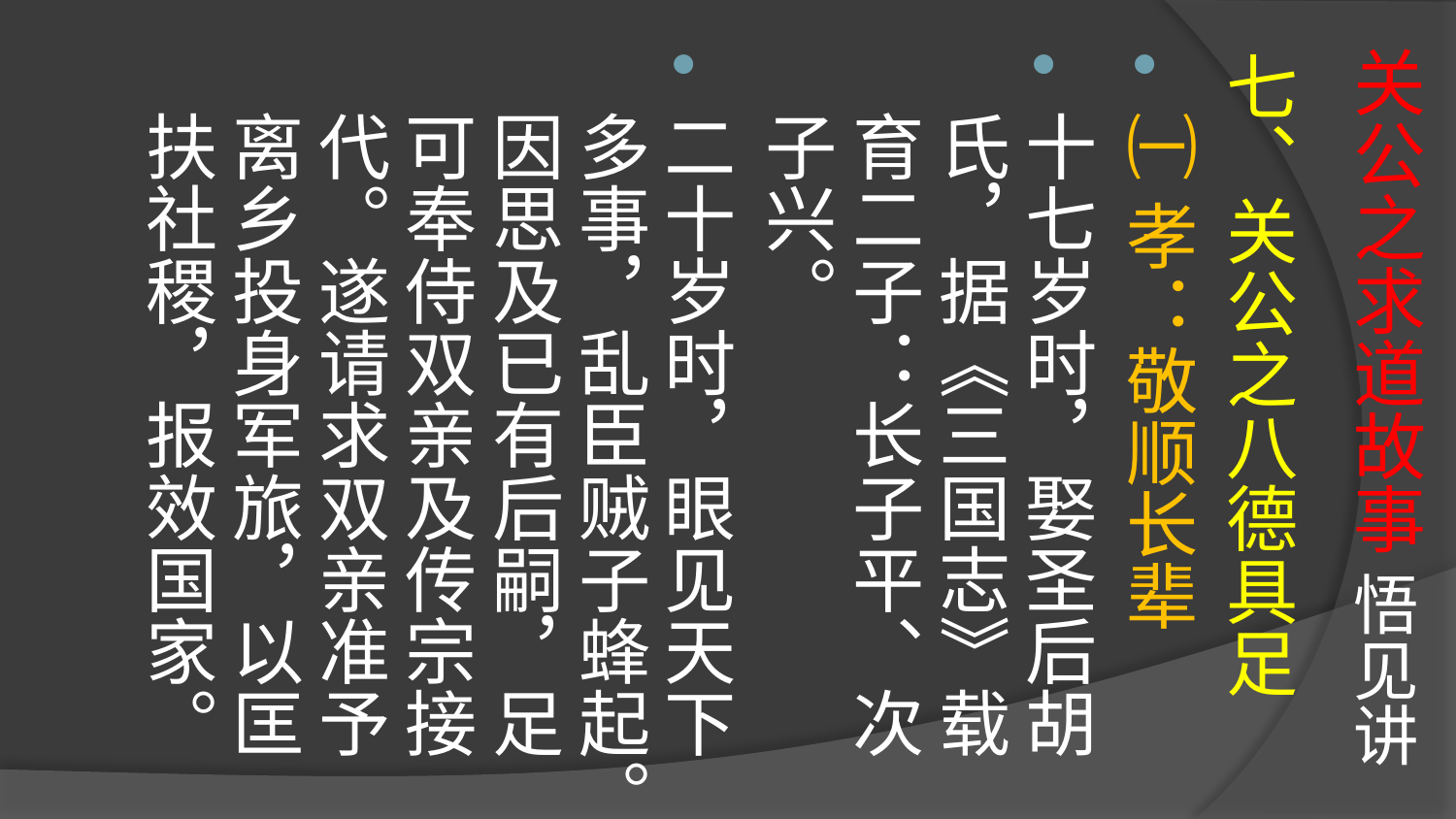

# 关公之求道故事 悟见讲
七、关公之八德具足
㈠ 孝：敬顺长辈
十七岁时，娶圣后胡氏，据《三国志》载育二子：长子平、次子兴。
二十岁时，眼见天下多事，乱臣贼子蜂起。因思及已有后嗣，足可奉侍双亲及传宗接代。遂请求双亲准予离乡投身军旅，以匡扶社稷，报效国家。